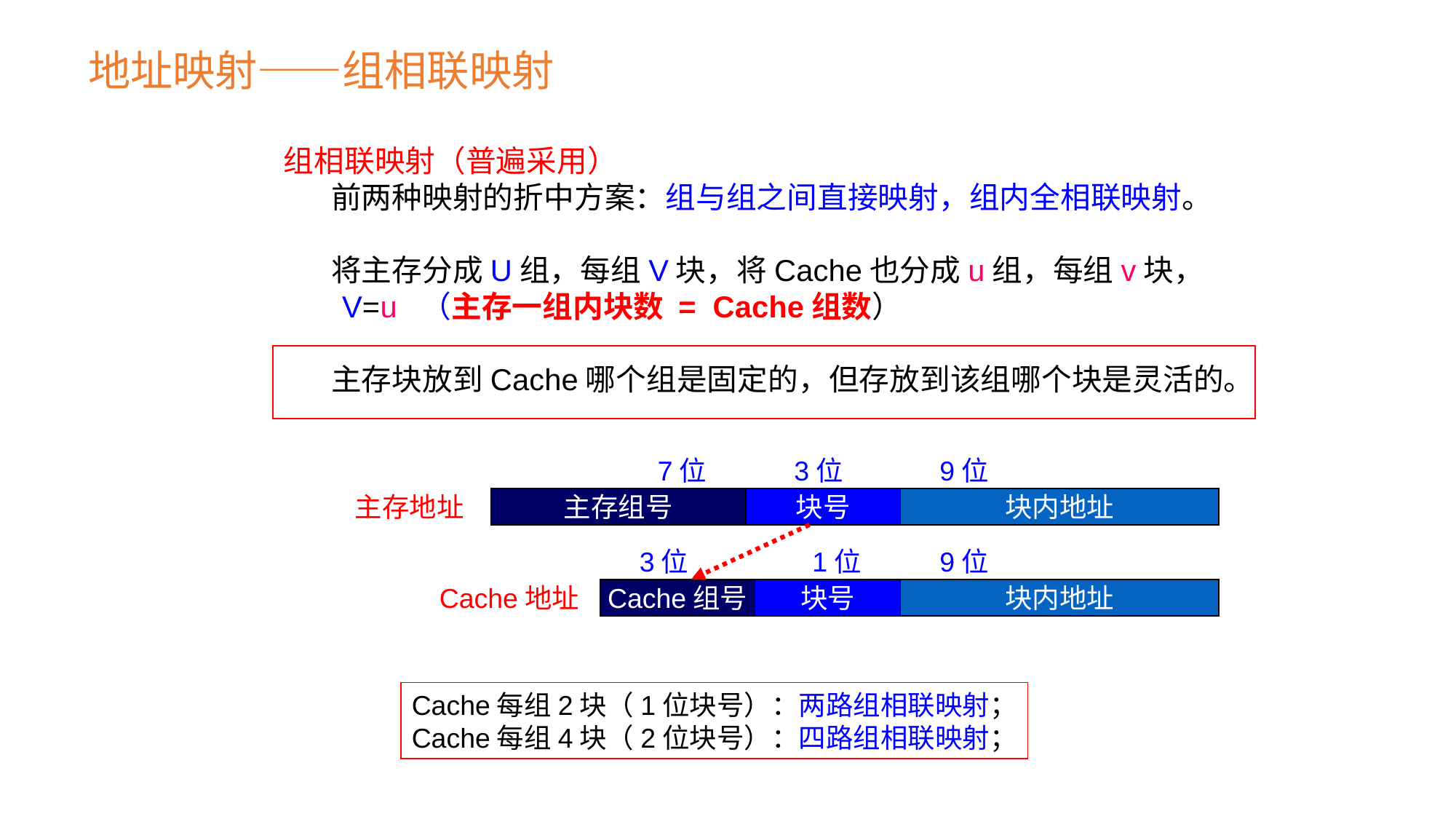

地址映射——组相联映射
组相联映射（普遍采用）
      前两种映射的折中方案：组与组之间直接映射，组内全相联映射。

      将主存分成U组，每组V块，将Cache也分成u组，每组v块，
       V=u  （主存一组内块数 =  Cache组数）

      主存块放到Cache哪个组是固定的，但存放到该组哪个块是灵活的。

7位
3位
9位
主存地址
主存组号
块号
块内地址

3位
1位
9位
Cache地址
Cache组号
块号
块内地址
Cache每组2块（1位块号）：两路组相联映射；
Cache每组4块（2位块号）：四路组相联映射；